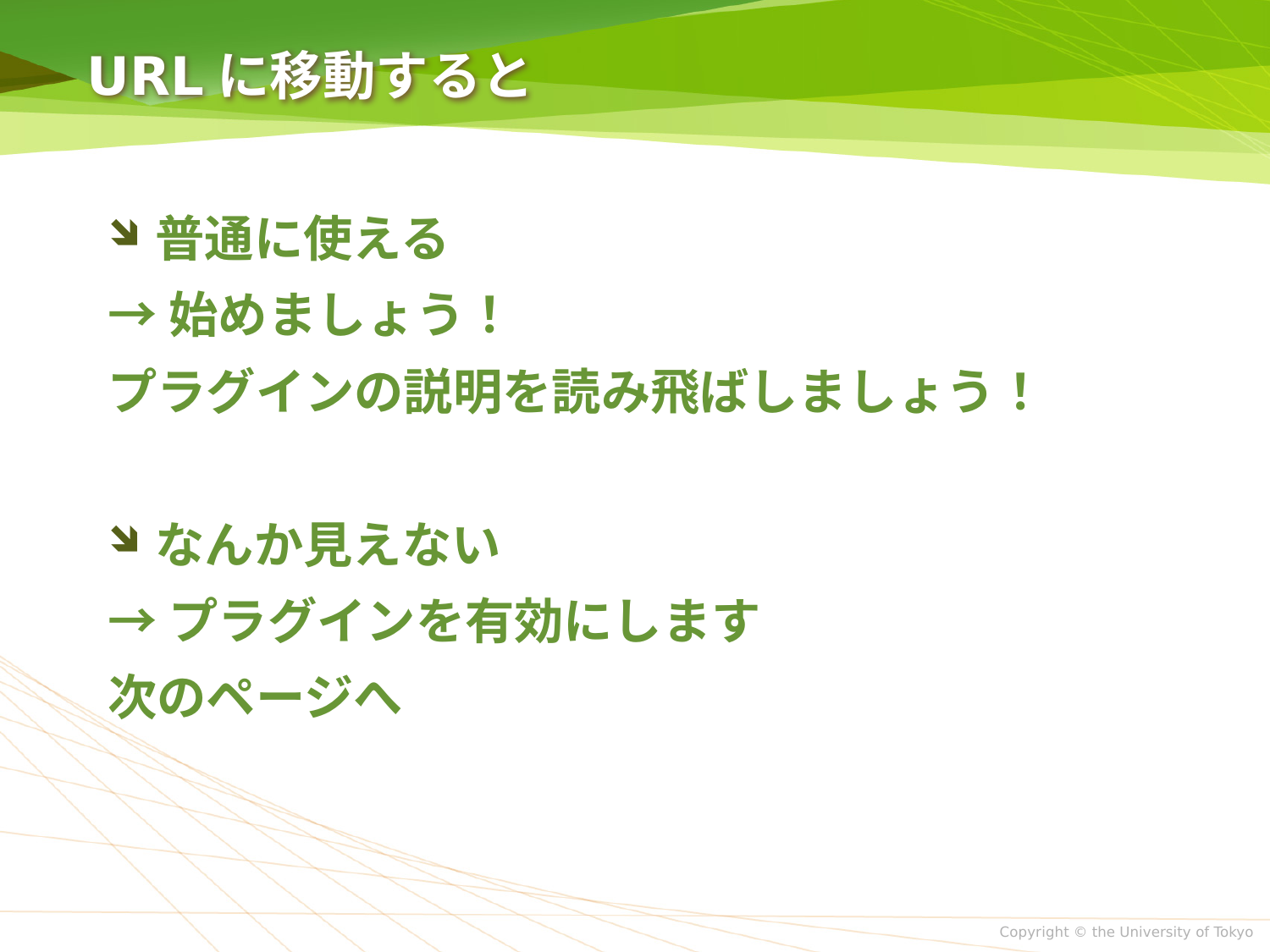

# URLに移動すると
普通に使える
→始めましょう！
プラグインの説明を読み飛ばしましょう！

なんか見えない
→プラグインを有効にします
次のページへ